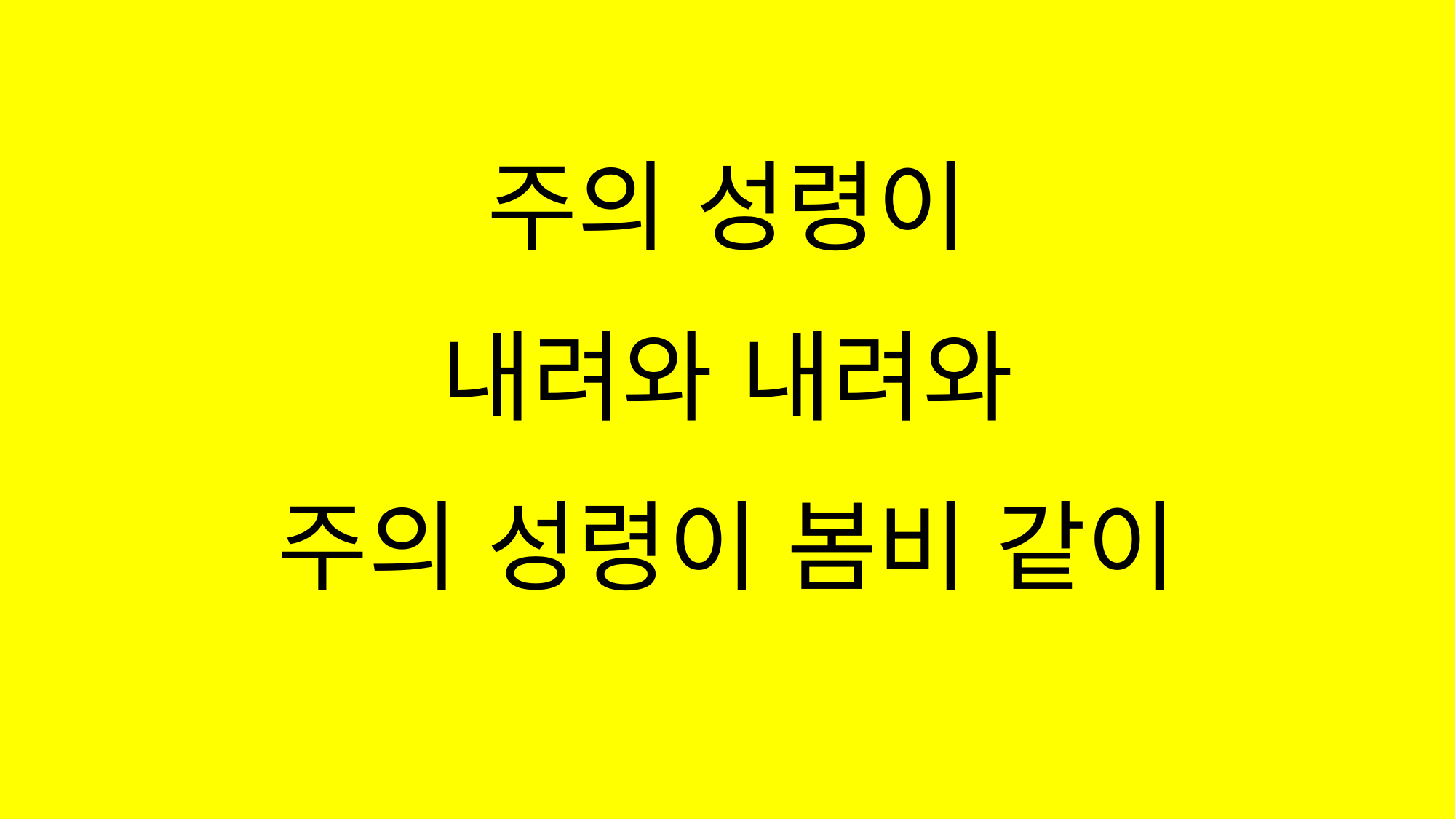

#
주의 성령이

내려와 내려와

주의 성령이 봄비 같이